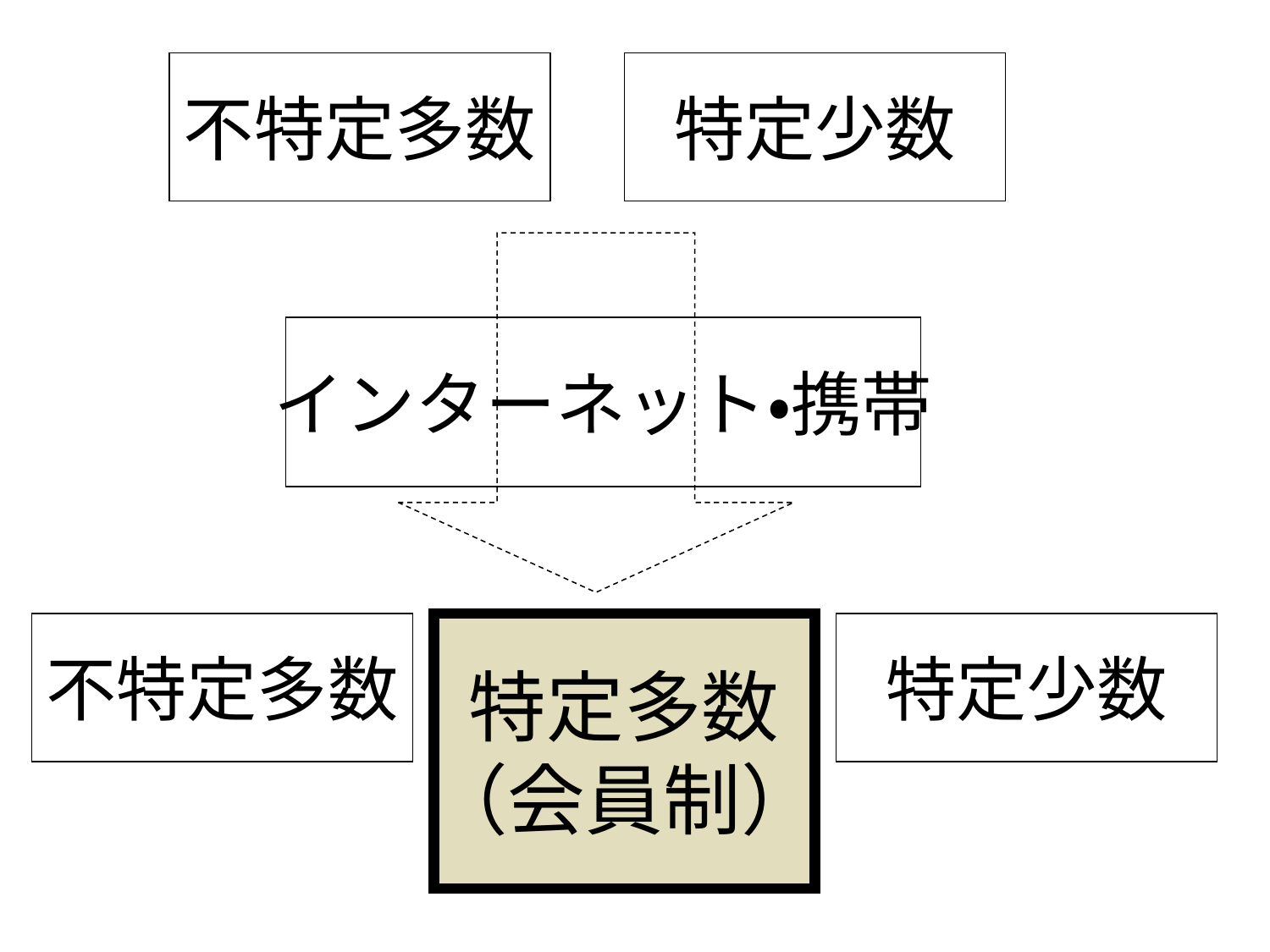

不特定多数
特定少数

インターネット・携帯
不特定多数
特定多数
（会員制）
特定少数